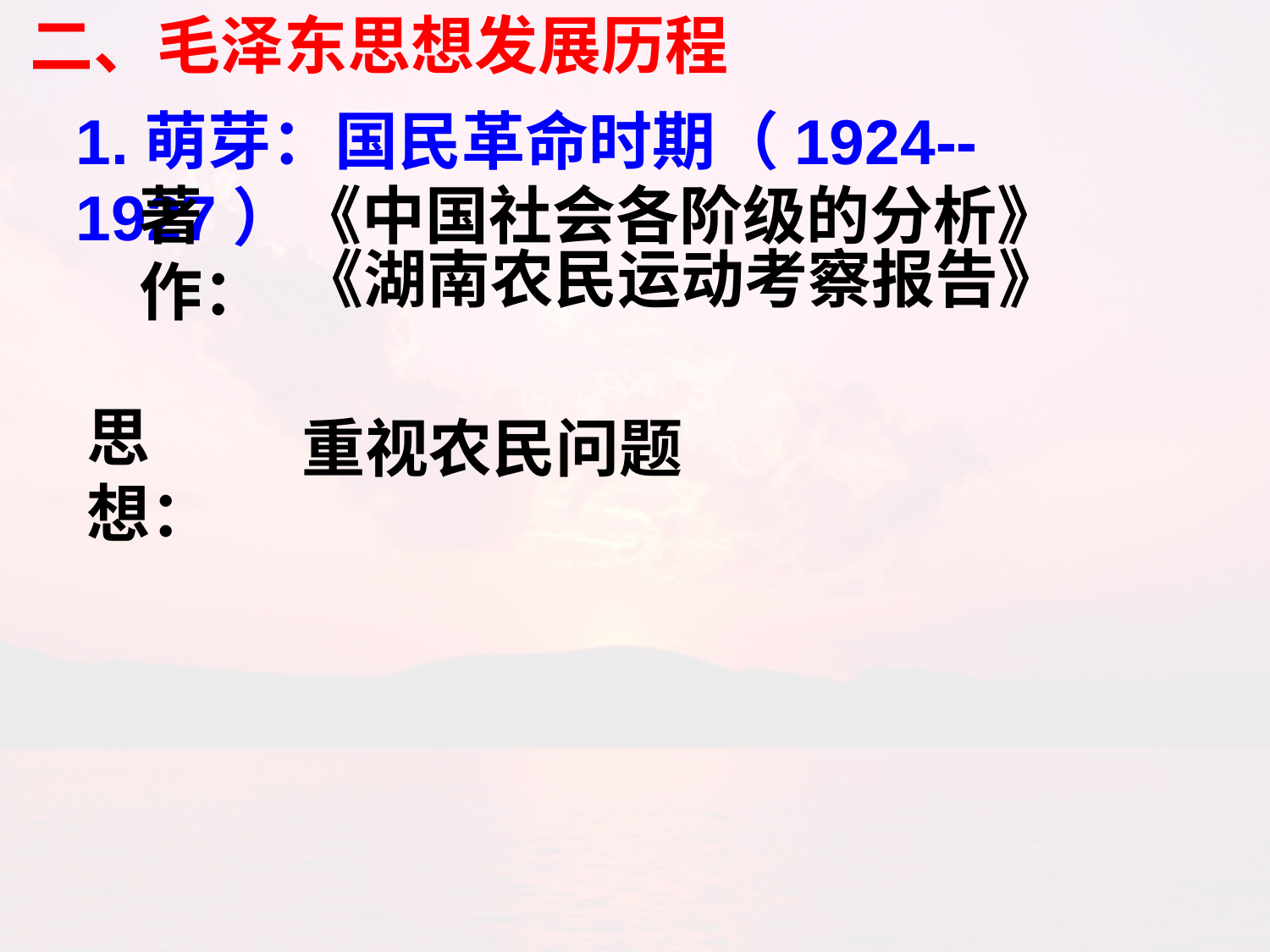

二、毛泽东思想发展历程

1.萌芽：国民革命时期（1924--1927）
著作：
《中国社会各阶级的分析》
《湖南农民运动考察报告》

思想：
重视农民问题